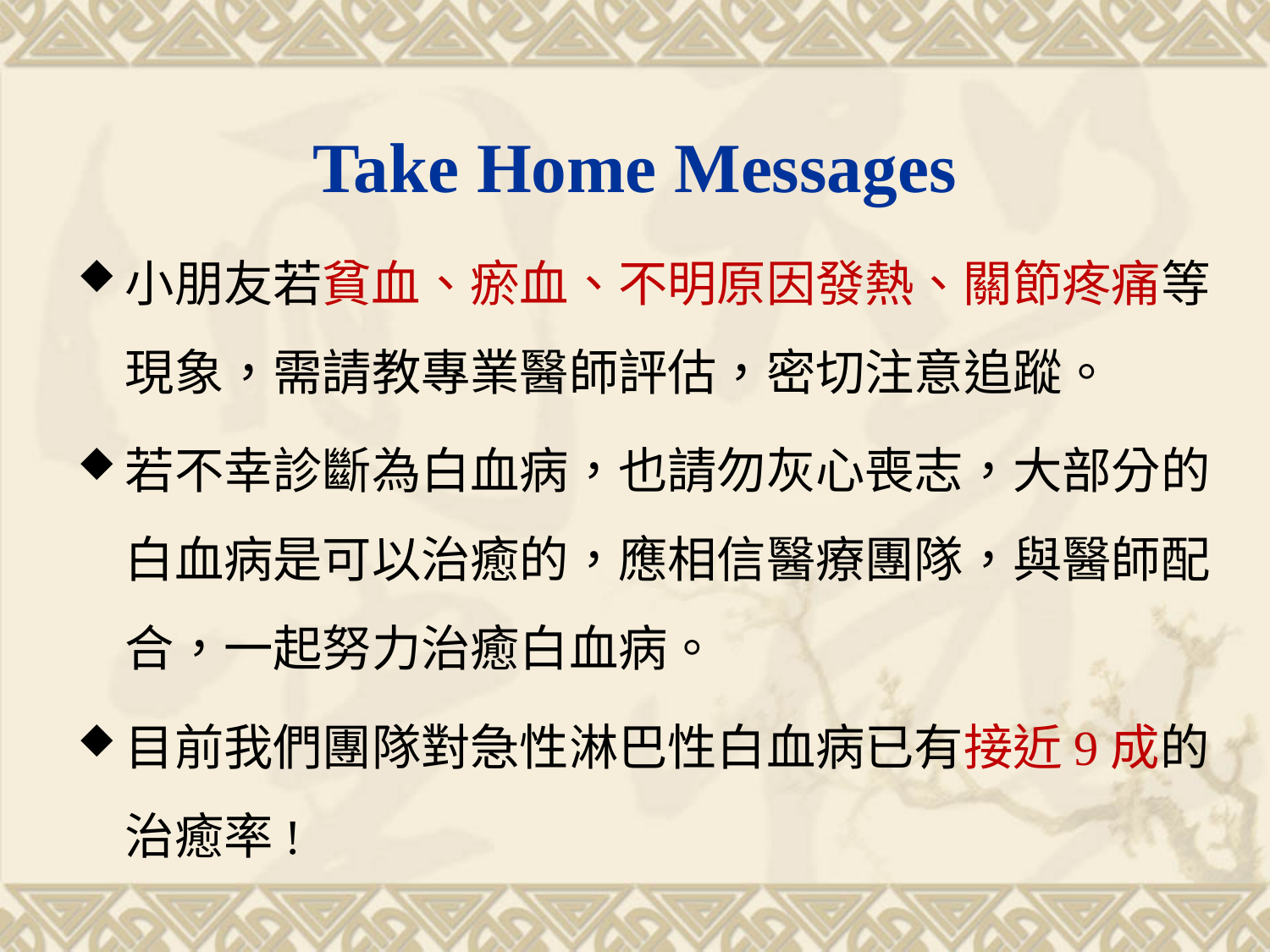

# Take Home Messages
小朋友若貧血、瘀血、不明原因發熱、關節疼痛等現象，需請教專業醫師評估，密切注意追蹤。
若不幸診斷為白血病，也請勿灰心喪志，大部分的白血病是可以治癒的，應相信醫療團隊，與醫師配合，一起努力治癒白血病。
目前我們團隊對急性淋巴性白血病已有接近9成的治癒率!